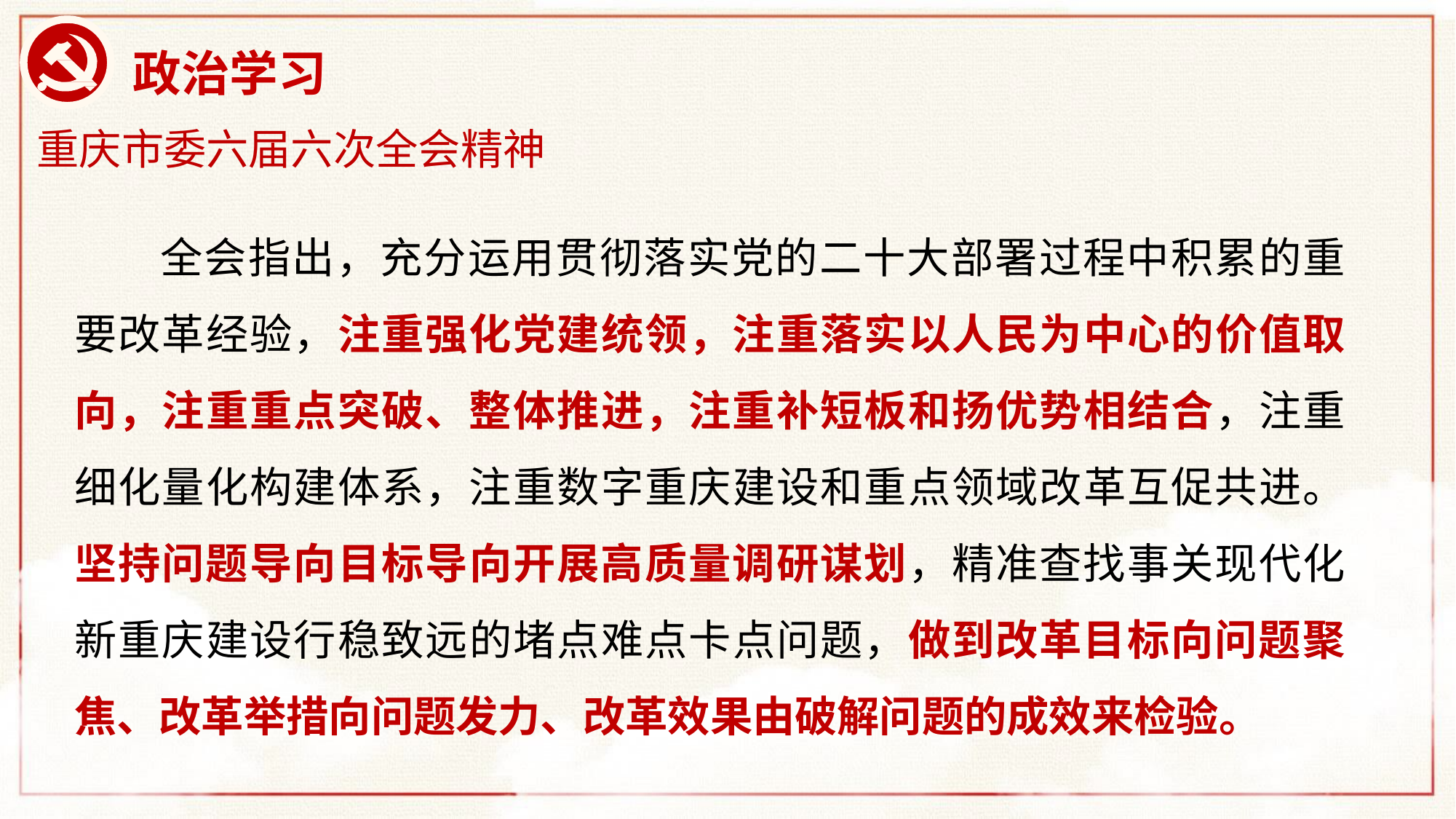

# 政治学习
重庆市委六届六次全会精神
全会指出，充分运用贯彻落实党的二十大部署过程中积累的重要改革经验，注重强化党建统领，注重落实以人民为中心的价值取向，注重重点突破、整体推进，注重补短板和扬优势相结合，注重细化量化构建体系，注重数字重庆建设和重点领域改革互促共进。坚持问题导向目标导向开展高质量调研谋划，精准查找事关现代化新重庆建设行稳致远的堵点难点卡点问题，做到改革目标向问题聚焦、改革举措向问题发力、改革效果由破解问题的成效来检验。